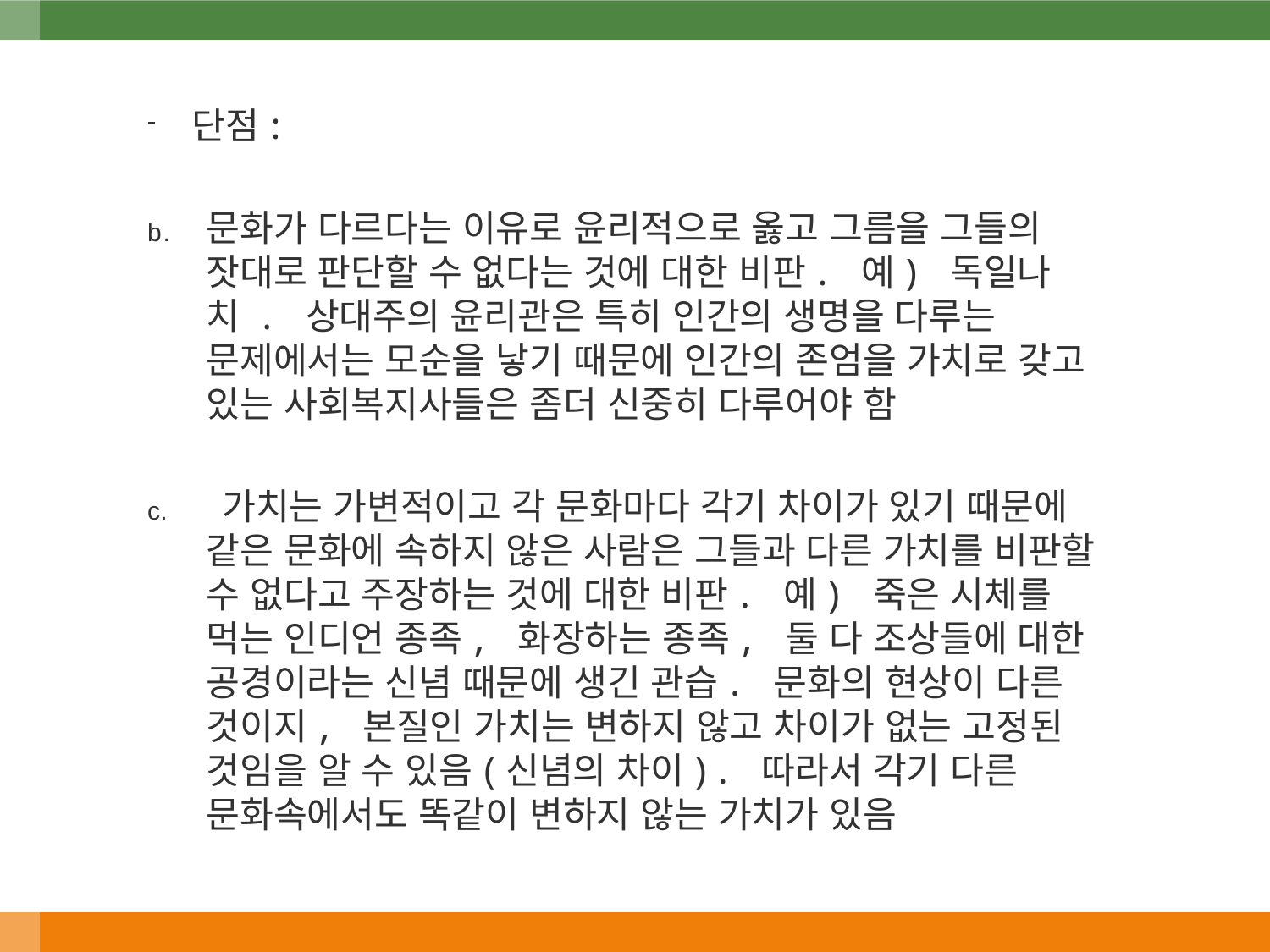

단점:

문화가 다르다는 이유로 윤리적으로 옳고 그름을 그들의 잣대로 판단할 수 없다는 것에 대한 비판. 예) 독일나치 . 상대주의 윤리관은 특히 인간의 생명을 다루는 문제에서는 모순을 낳기 때문에 인간의 존엄을 가치로 갖고 있는 사회복지사들은 좀더 신중히 다루어야 함

 가치는 가변적이고 각 문화마다 각기 차이가 있기 때문에 같은 문화에 속하지 않은 사람은 그들과 다른 가치를 비판할 수 없다고 주장하는 것에 대한 비판. 예) 죽은 시체를 먹는 인디언 종족, 화장하는 종족, 둘 다 조상들에 대한 공경이라는 신념 때문에 생긴 관습. 문화의 현상이 다른 것이지, 본질인 가치는 변하지 않고 차이가 없는 고정된 것임을 알 수 있음(신념의 차이). 따라서 각기 다른 문화속에서도 똑같이 변하지 않는 가치가 있음